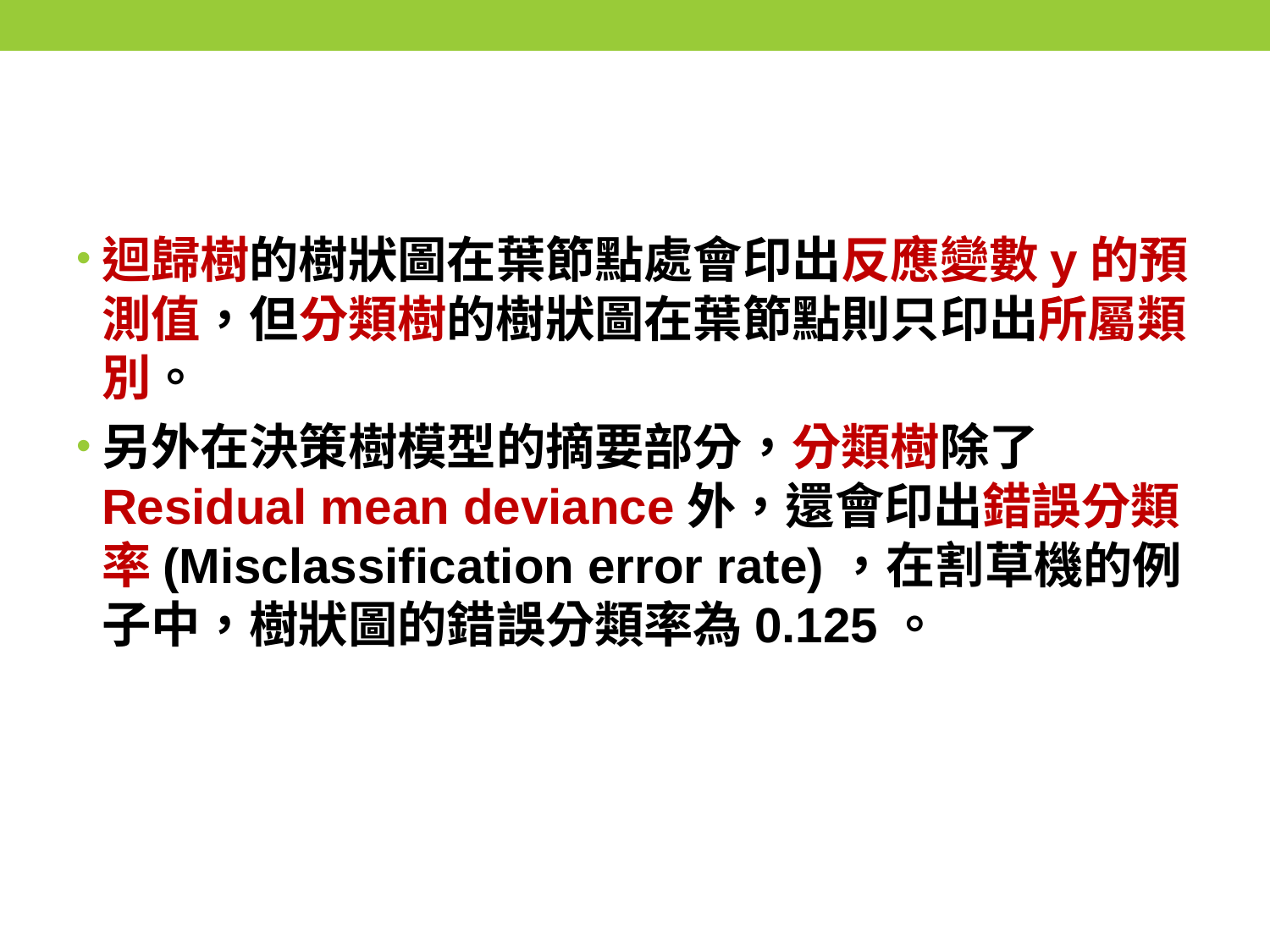

#
迴歸樹的樹狀圖在葉節點處會印出反應變數y的預測值，但分類樹的樹狀圖在葉節點則只印出所屬類別。
另外在決策樹模型的摘要部分，分類樹除了Residual mean deviance外，還會印出錯誤分類率(Misclassification error rate)，在割草機的例子中，樹狀圖的錯誤分類率為0.125。